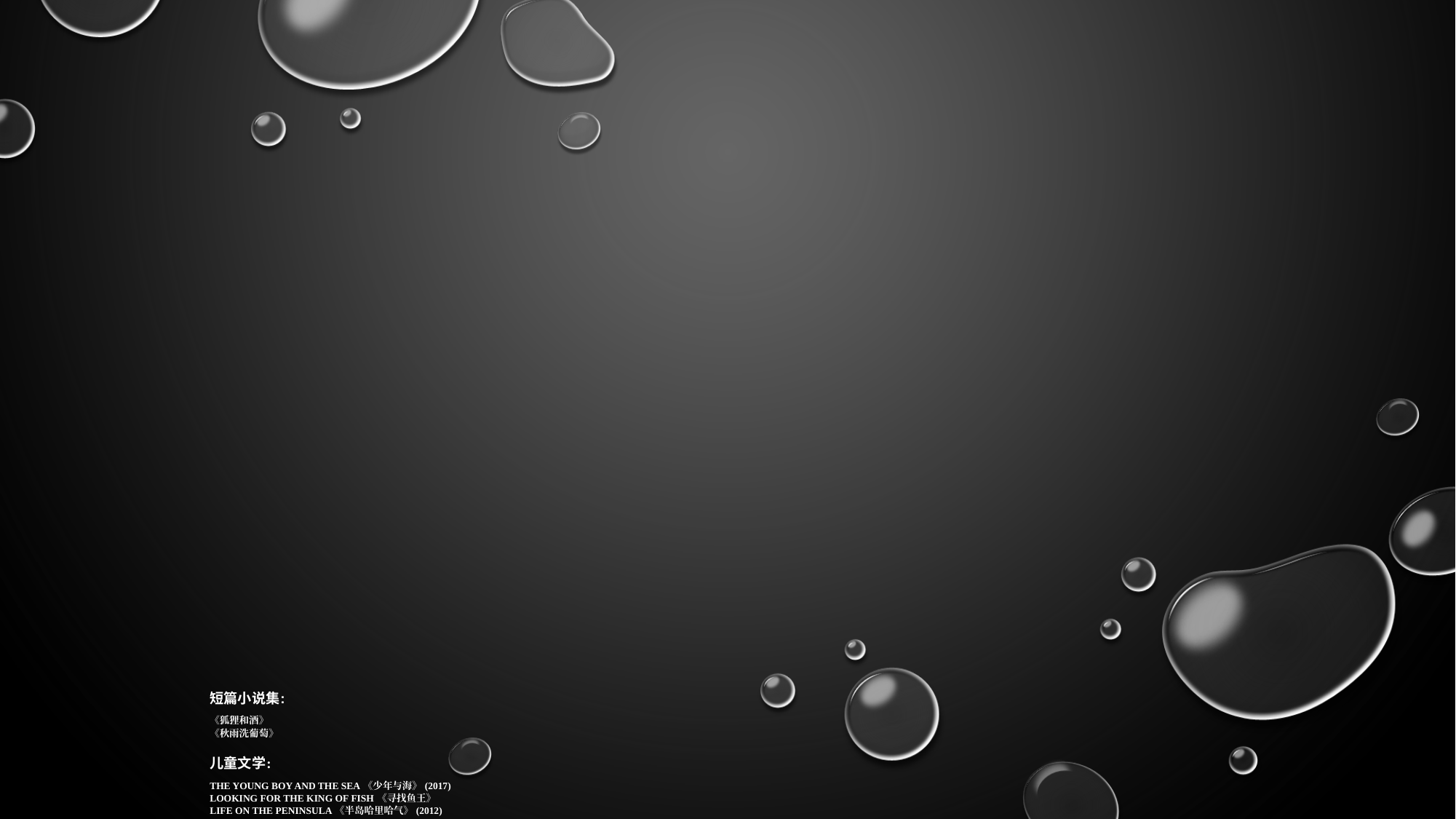

# 短篇小说集: 《狐狸和酒》 《秋雨洗葡萄》 儿童文学: THE YOUNG BOY AND THE SEA 《少年与海》 (2017) LOOKING FOR THE KING OF FISH 《寻找鱼王》 LIFE ON THE PENINSULA 《半岛哈里哈气》 (2012)